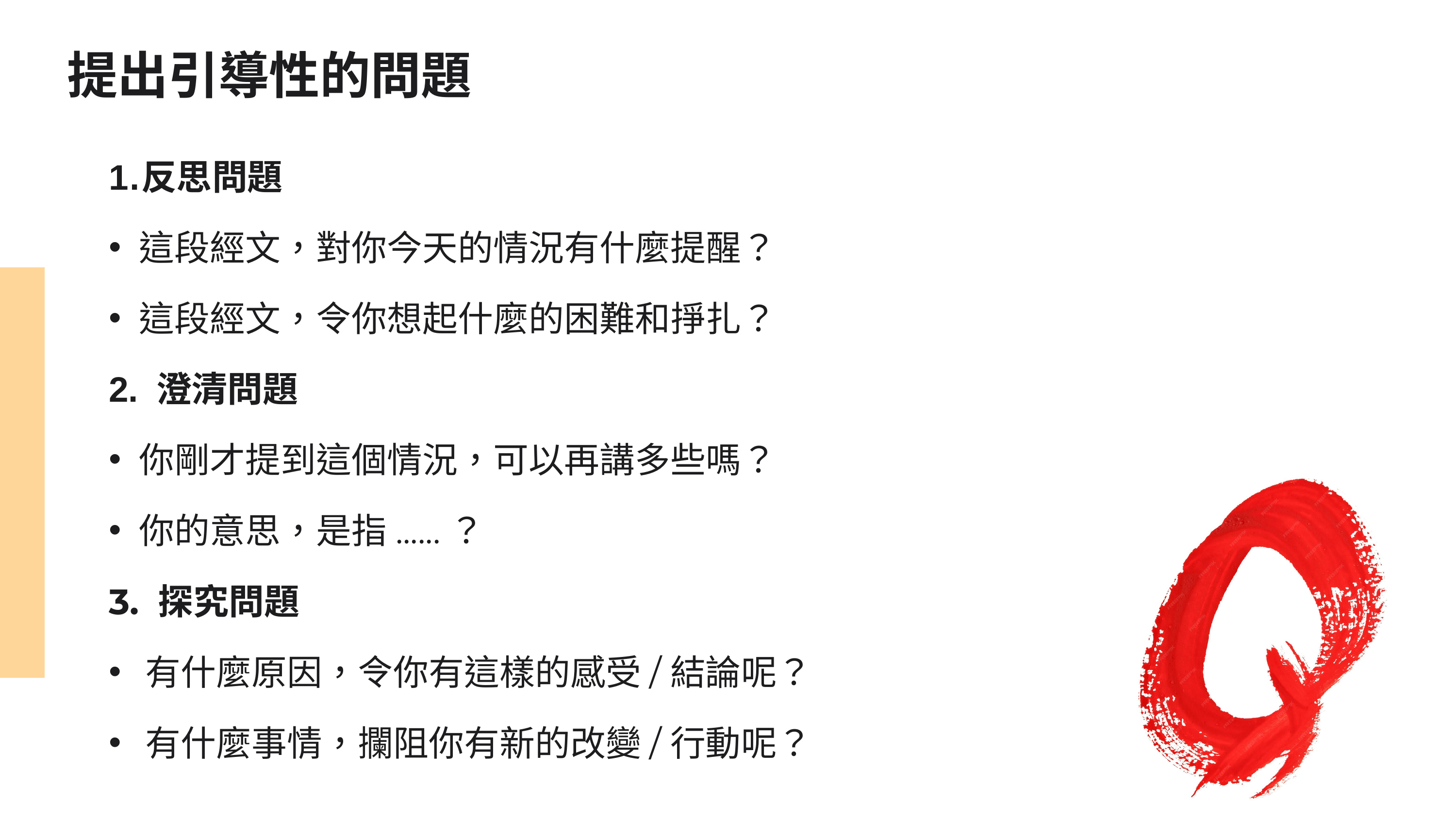

提出引導性的問題
反思問題
這段經文，對你今天的情況有什麼提醒？
這段經文，令你想起什麼的困難和掙扎？
2. 澄清問題
你剛才提到這個情況，可以再講多些嗎？
你的意思，是指......？
3. 探究問題
有什麼原因，令你有這樣的感受/結論呢？
有什麼事情，攔阻你有新的改變/行動呢？